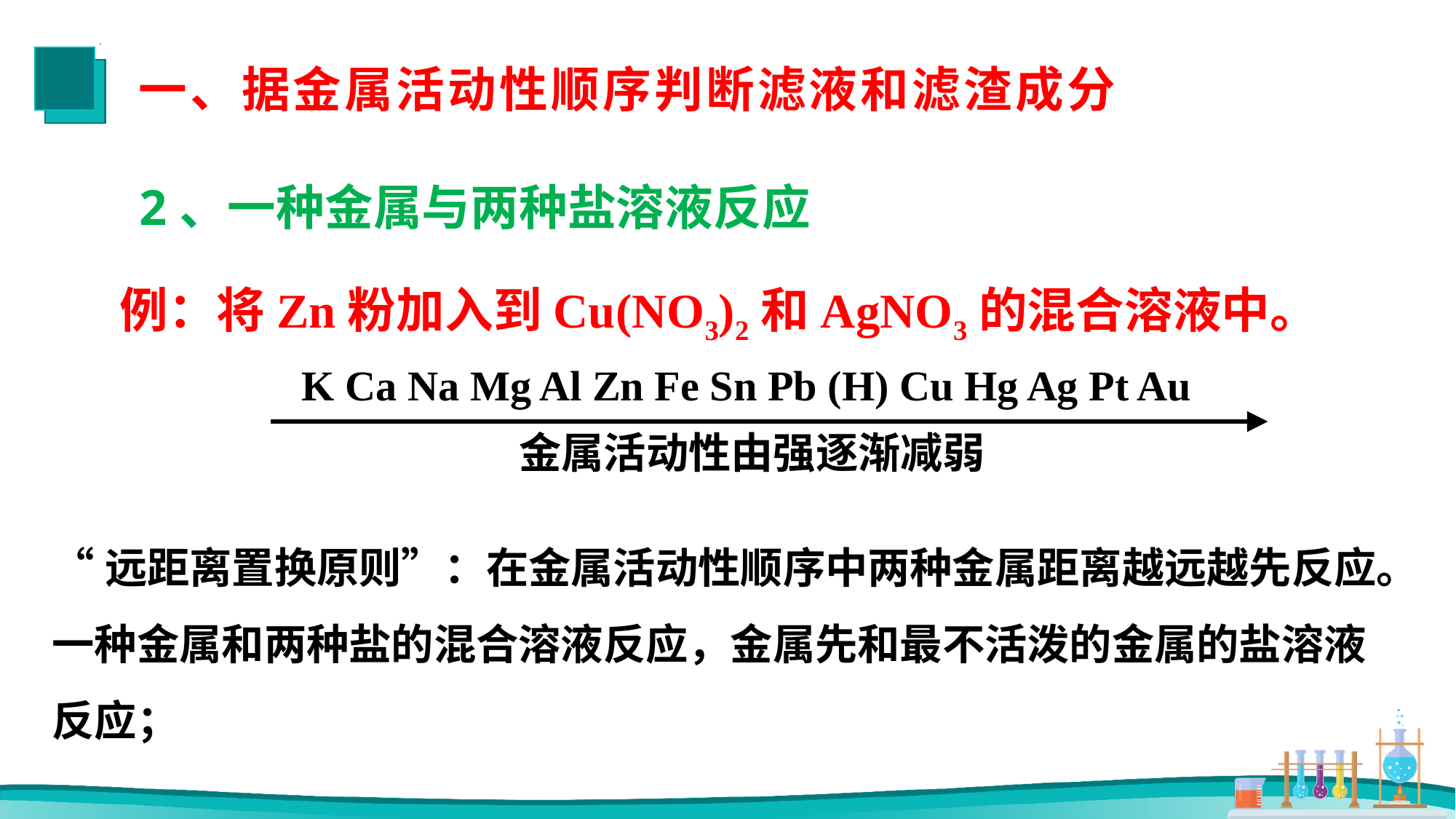

一、据金属活动性顺序判断滤液和滤渣成分
2、一种金属与两种盐溶液反应
例：将Zn粉加入到Cu(NO3)2和AgNO3的混合溶液中。
K Ca Na Mg Al Zn Fe Sn Pb (H) Cu Hg Ag Pt Au
金属活动性由强逐渐减弱
“远距离置换原则”：在金属活动性顺序中两种金属距离越远越先反应。
一种金属和两种盐的混合溶液反应，金属先和最不活泼的金属的盐溶液反应；